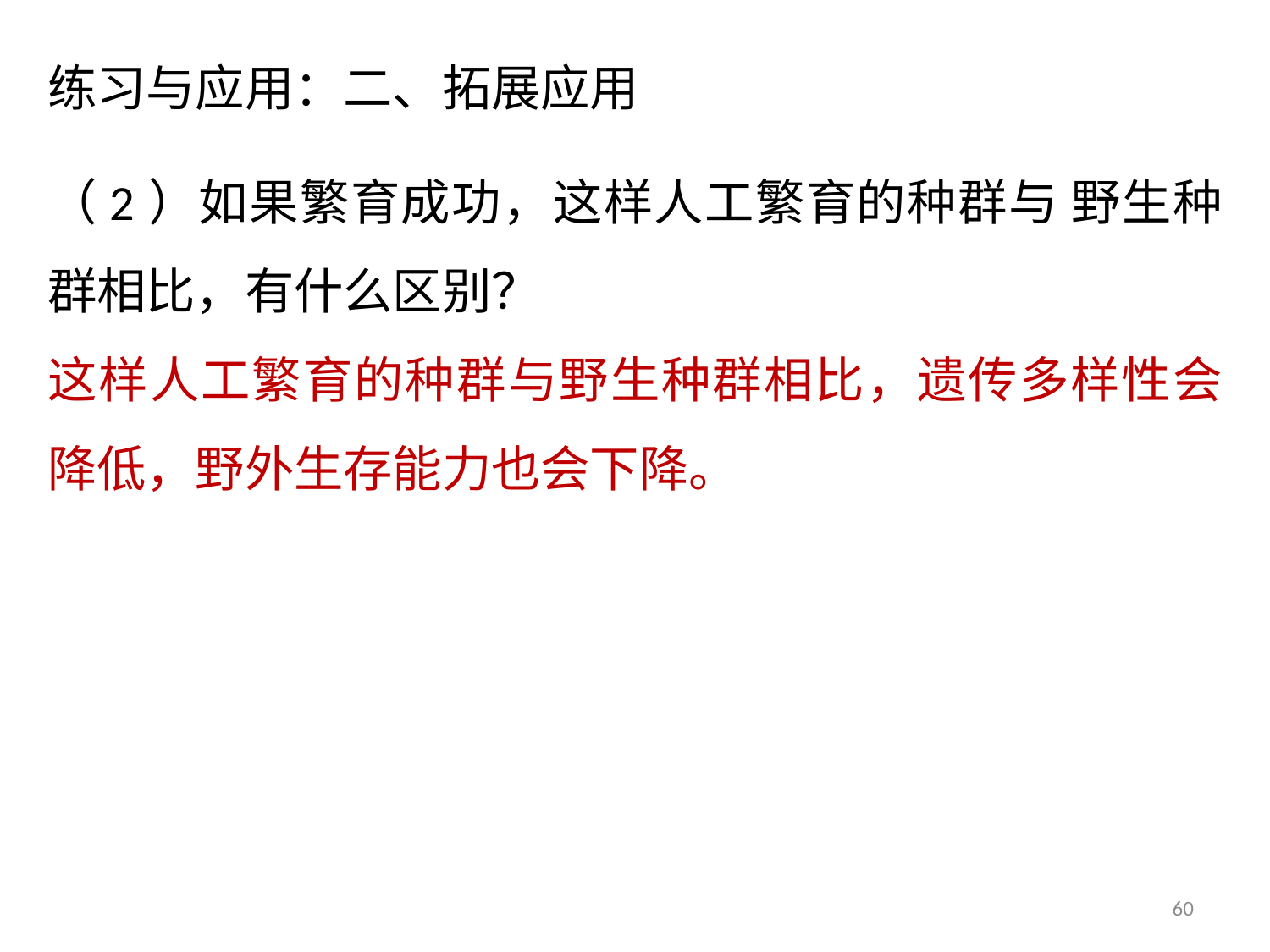

练习与应用：二、拓展应用
（2）如果繁育成功，这样人工繁育的种群与 野生种群相比，有什么区别？
这样人工繁育的种群与野生种群相比，遗传多样性会降低，野外生存能力也会下降。

60